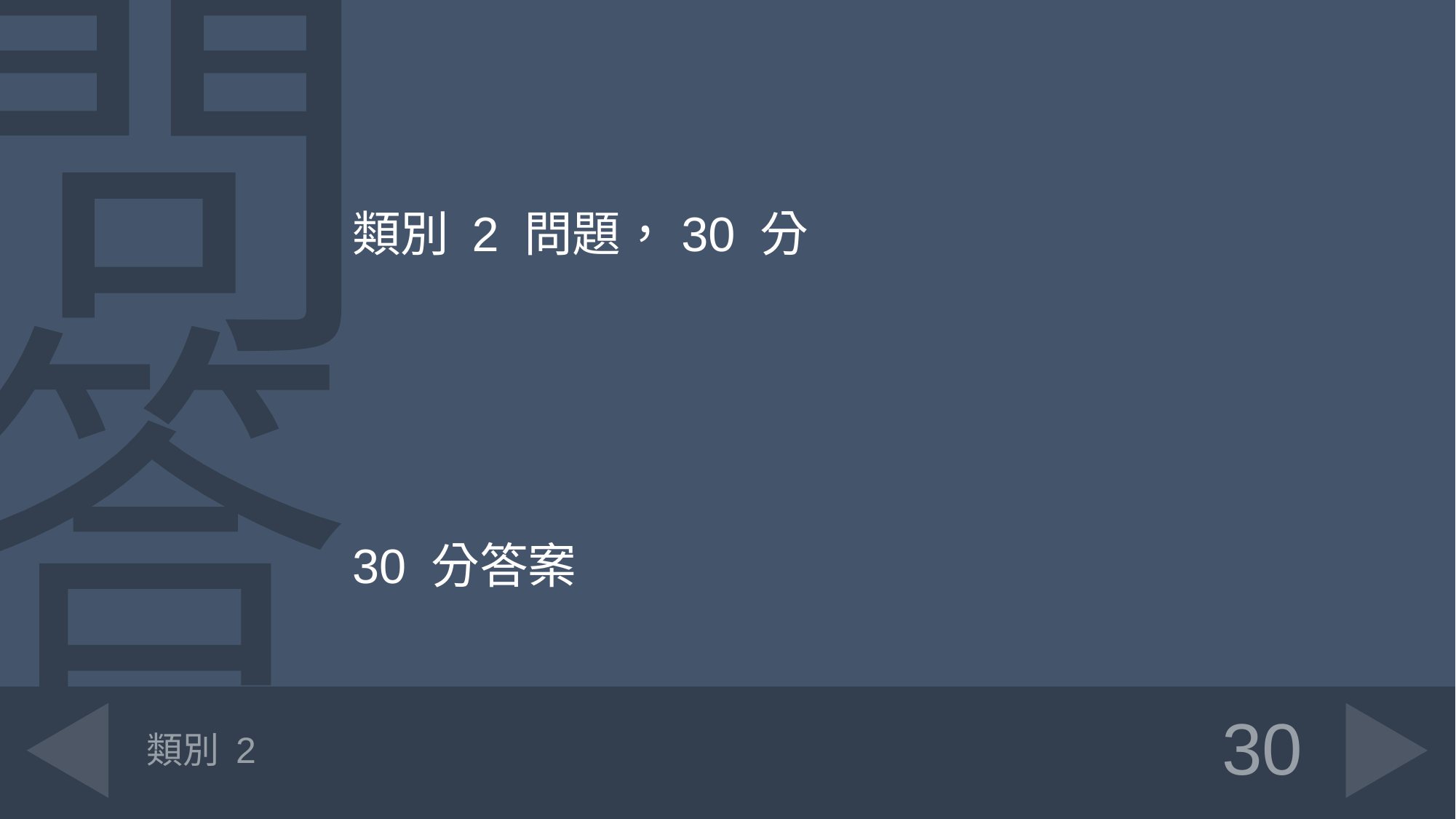

類別 2 問題，30 分
30 分答案
# 類別 2
30